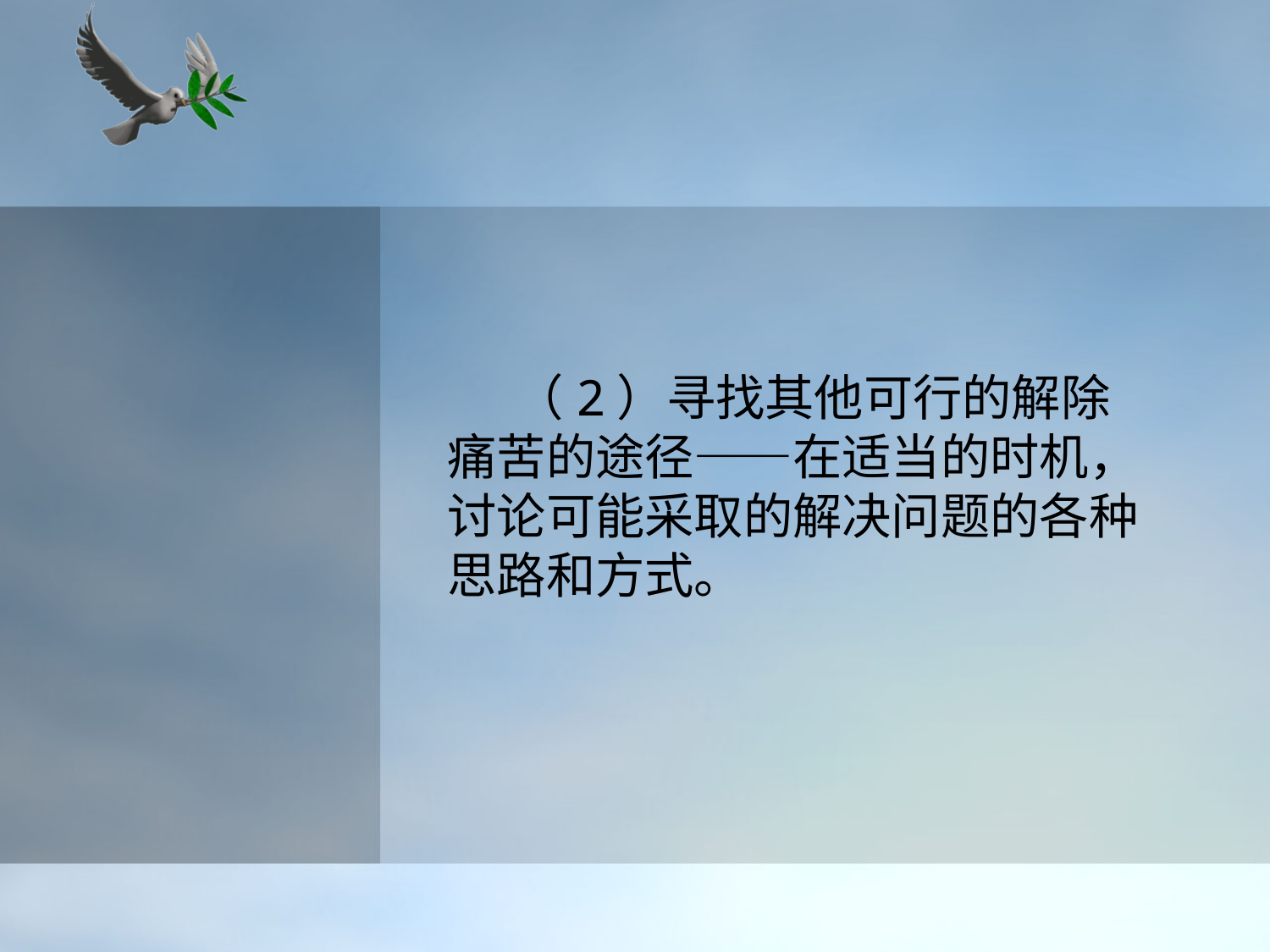

# （2）寻找其他可行的解除 痛苦的途径——在适当的时机， 讨论可能采取的解决问题的各种思路和方式。